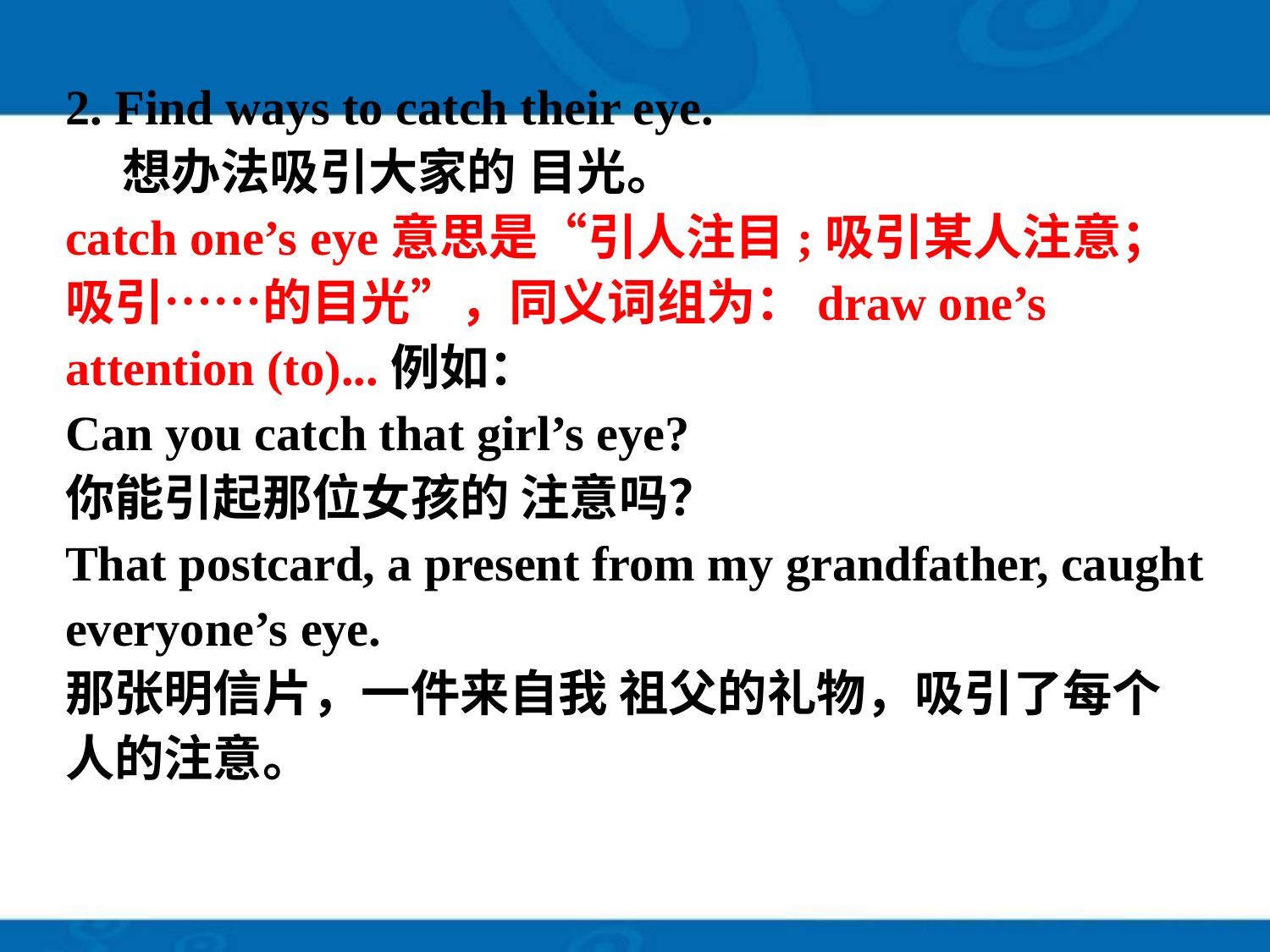

2. Find ways to catch their eye.
    想办法吸引大家的 目光。
catch one’s eye意思是“引人注目;吸引某人注意； 吸引……的目光”，同义词组为：draw one’s attention (to)...例如：
Can you catch that girl’s eye?
你能引起那位女孩的 注意吗？
That postcard, a present from my grandfather, caught everyone’s eye.
那张明信片，一件来自我 祖父的礼物，吸引了每个人的注意。